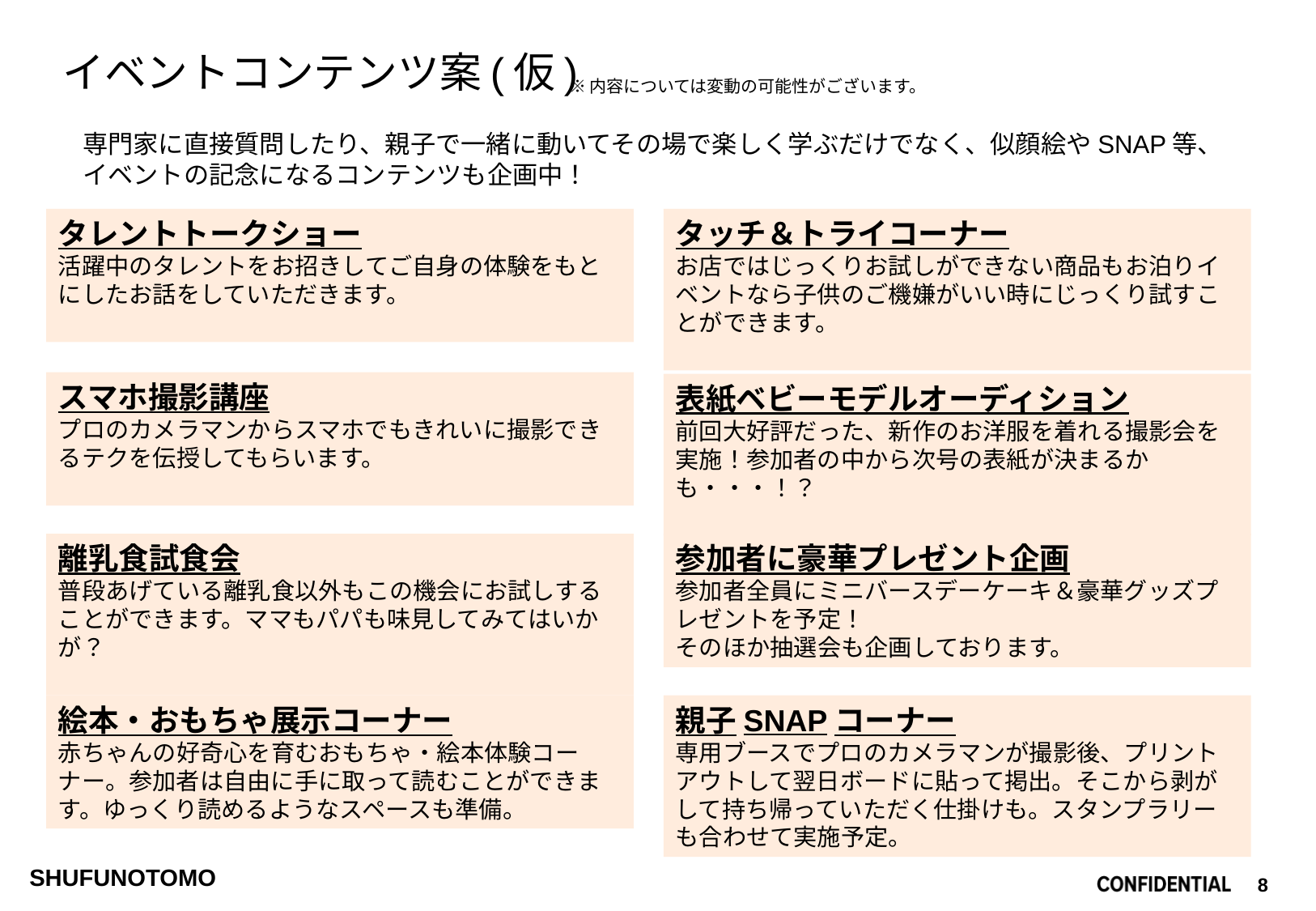

イベントコンテンツ案(仮)
※内容については変動の可能性がございます。
専門家に直接質問したり、親子で一緒に動いてその場で楽しく学ぶだけでなく、似顔絵やSNAP等、
イベントの記念になるコンテンツも企画中！
タレントトークショー
活躍中のタレントをお招きしてご自身の体験をもとにしたお話をしていただきます。

タッチ＆トライコーナー
お店ではじっくりお試しができない商品もお泊りイベントなら子供のご機嫌がいい時にじっくり試すことができます。

スマホ撮影講座
プロのカメラマンからスマホでもきれいに撮影できるテクを伝授してもらいます。

表紙ベビーモデルオーディション
前回大好評だった、新作のお洋服を着れる撮影会を実施！参加者の中から次号の表紙が決まるかも・・・！？

参加者に豪華プレゼント企画
参加者全員にミニバースデーケーキ＆豪華グッズプレゼントを予定！
そのほか抽選会も企画しております。
離乳食試食会
普段あげている離乳食以外もこの機会にお試しすることができます。ママもパパも味見してみてはいかが？

絵本・おもちゃ展示コーナー
赤ちゃんの好奇心を育むおもちゃ・絵本体験コーナー。参加者は自由に手に取って読むことができます。ゆっくり読めるようなスペースも準備。
親子SNAPコーナー
専用ブースでプロのカメラマンが撮影後、プリントアウトして翌日ボードに貼って掲出。そこから剥がして持ち帰っていただく仕掛けも。スタンプラリーも合わせて実施予定。